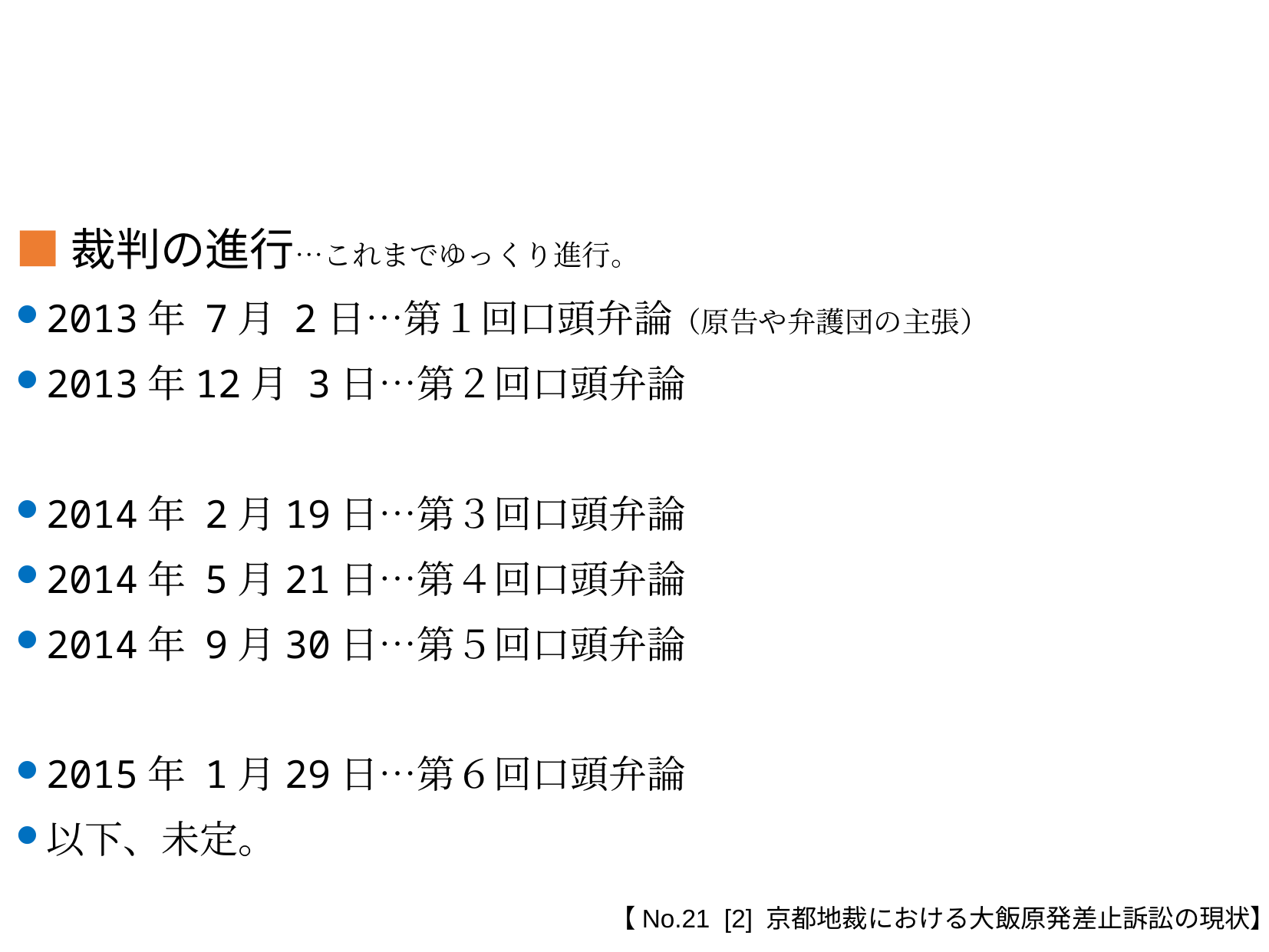

■裁判の進行…これまでゆっくり進行。
2013年 7月 2日…第１回口頭弁論（原告や弁護団の主張）
2013年12月 3日…第２回口頭弁論

2014年 2月19日…第３回口頭弁論
2014年 5月21日…第４回口頭弁論
2014年 9月30日…第５回口頭弁論

2015年 1月29日…第６回口頭弁論
以下、未定。
【No.21  [2] 京都地裁における大飯原発差止訴訟の現状】